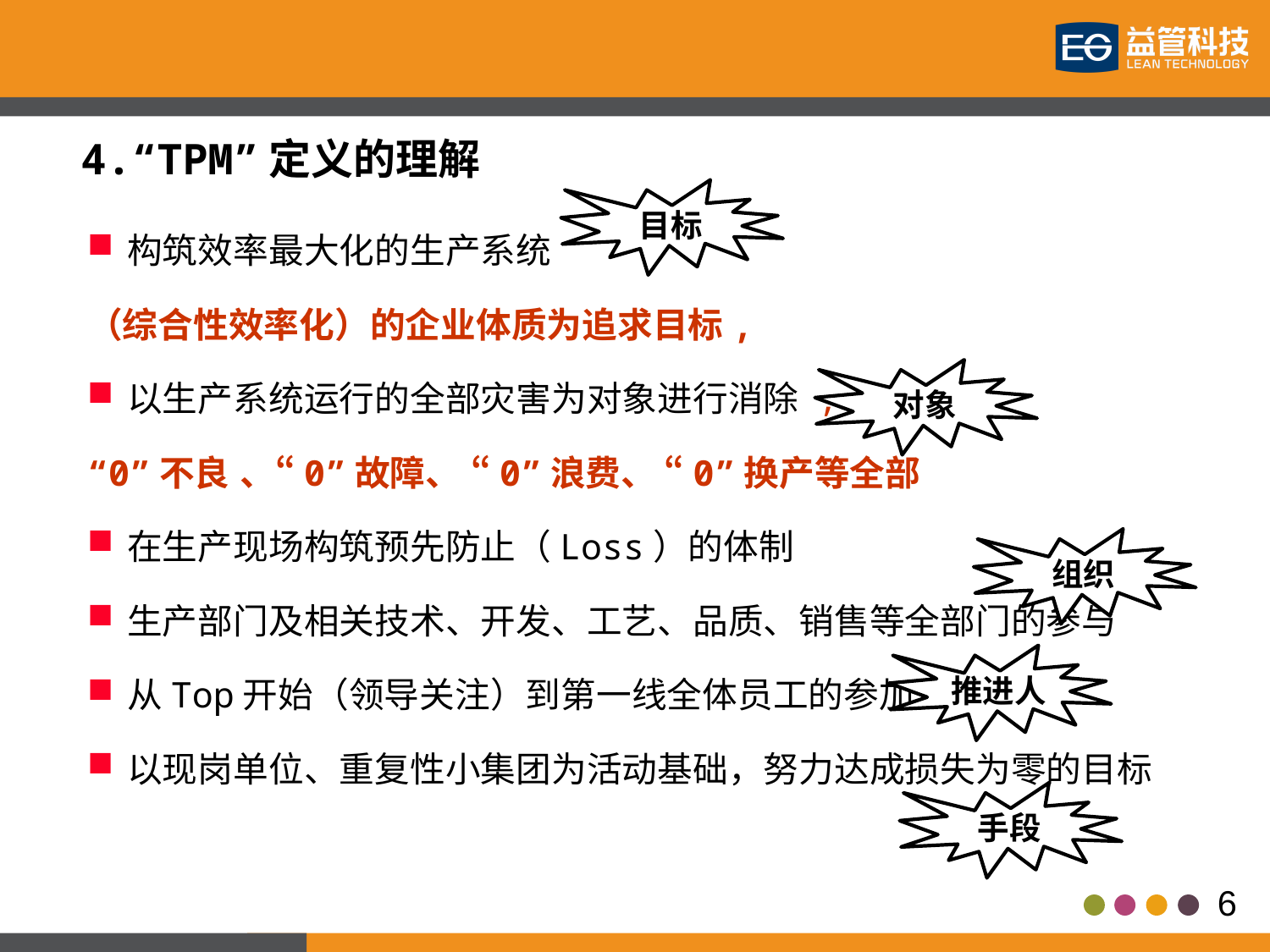

4.“TPM”定义的理解
目标
构筑效率最大化的生产系统
（综合性效率化）的企业体质为追求目标,
以生产系统运行的全部灾害为对象进行消除 ,
“0”不良 、“0”故障、 “0”浪费、 “0”换产等全部
在生产现场构筑预先防止（Loss）的体制
生产部门及相关技术、开发、工艺、品质、销售等全部门的参与
从Top开始（领导关注）到第一线全体员工的参加。
以现岗单位、重复性小集团为活动基础，努力达成损失为零的目标

对象
组织
推进人
手段